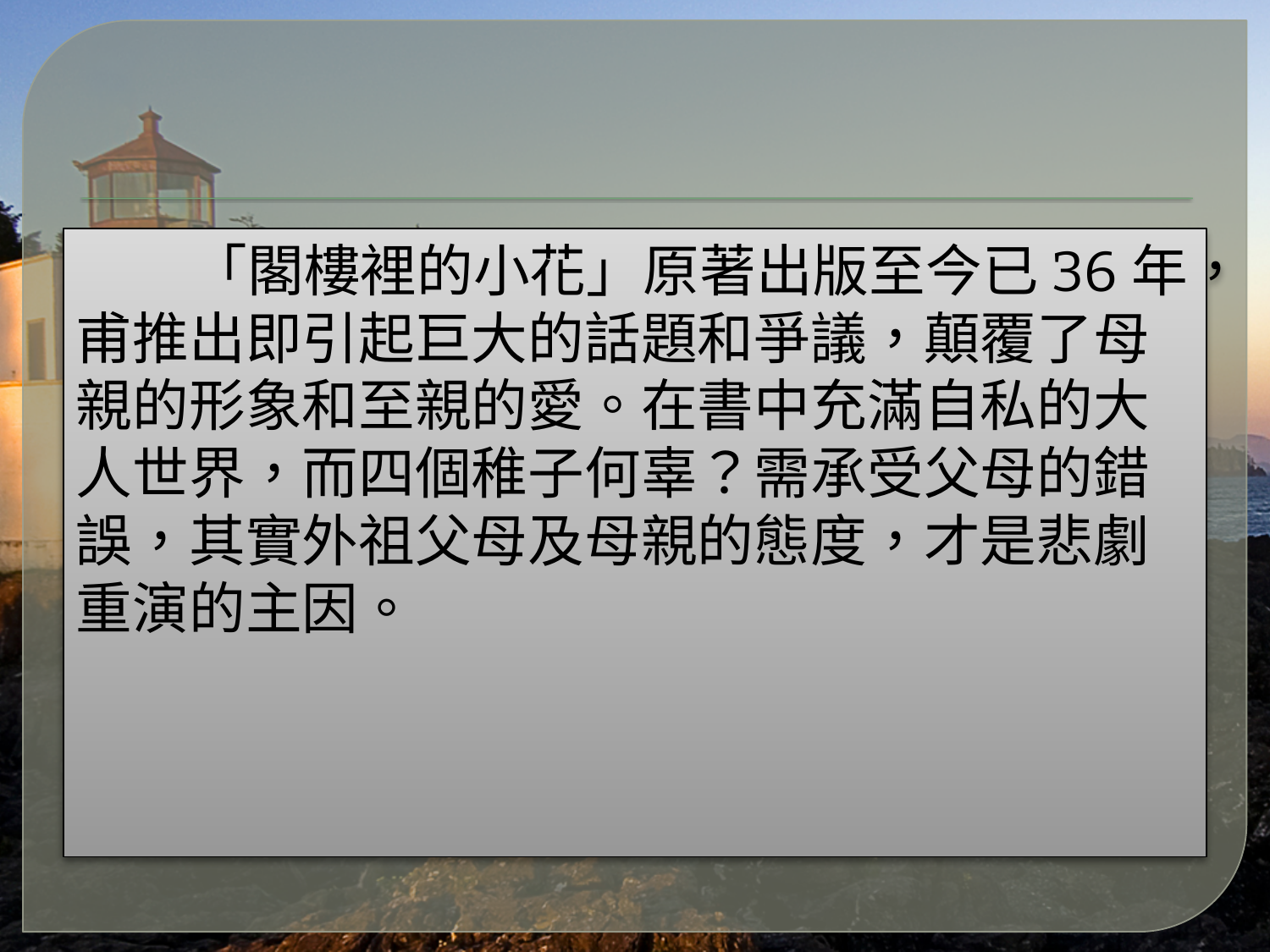

#
        「閣樓裡的小花」原著出版至今已36年，甫推出即引起巨大的話題和爭議，顛覆了母親的形象和至親的愛。在書中充滿自私的大人世界，而四個稚子何辜？需承受父母的錯誤，其實外祖父母及母親的態度，才是悲劇重演的主因。